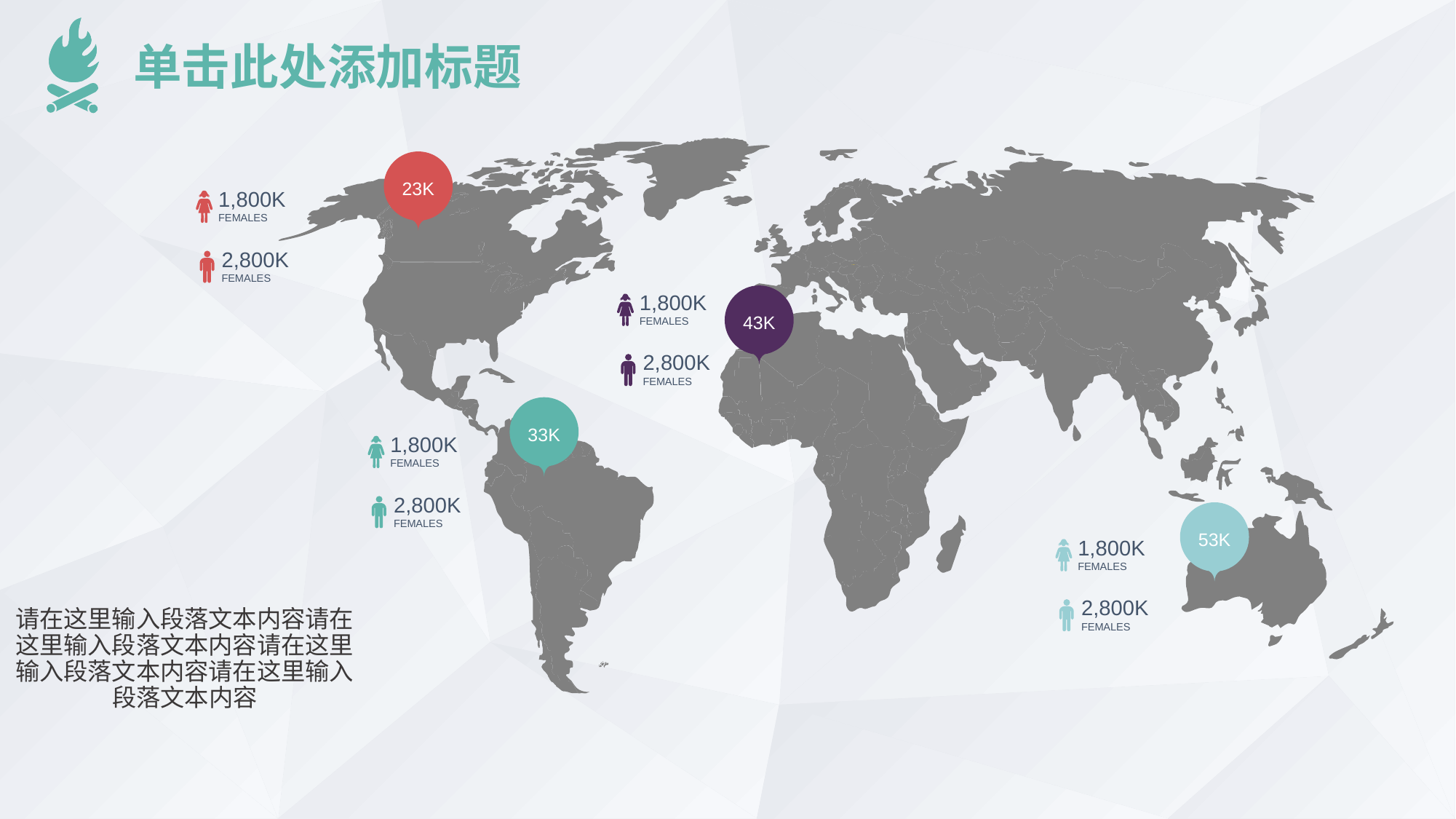

单击此处添加标题

S
L
L
O
O
V
V
AKIA

C
O
L
OMBIA

23K
1,800K
FEMALES

2,800K
FEMALES

43K
1,800K
FEMALES

2,800K
FEMALES

33K
1,800K
FEMALES

2,800K
FEMALES

53K
1,800K
FEMALES

2,800K
FEMALES

请在这里输入段落文本内容请在这里输入段落文本内容请在这里输入段落文本内容请在这里输入段落文本内容